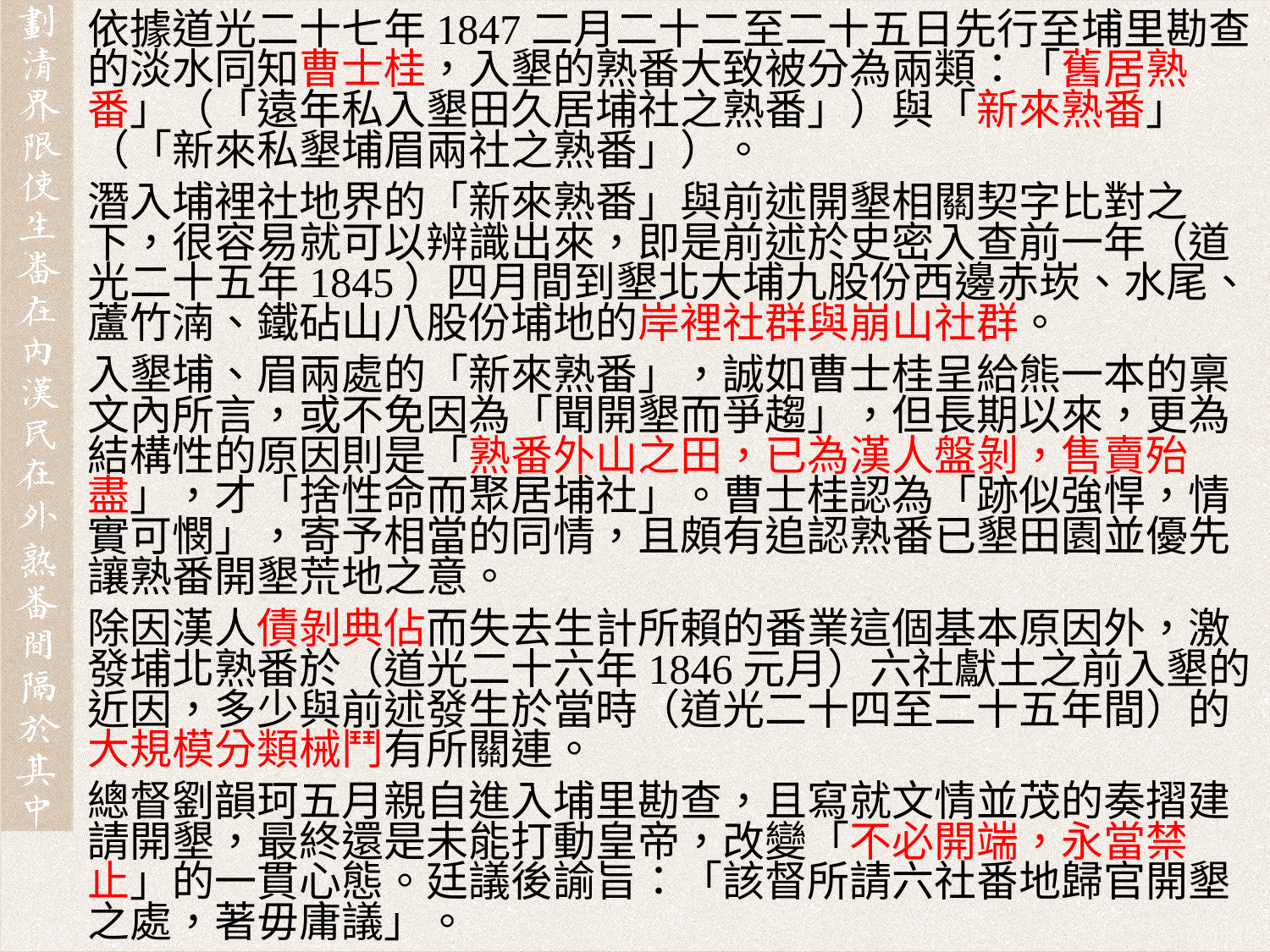

依據道光二十七年1847二月二十二至二十五日先行至埔里勘查的淡水同知曹士桂，入墾的熟番大致被分為兩類：「舊居熟番」（「遠年私入墾田久居埔社之熟番」）與「新來熟番」（「新來私墾埔眉兩社之熟番」）。
潛入埔裡社地界的「新來熟番」與前述開墾相關契字比對之下，很容易就可以辨識出來，即是前述於史密入查前一年（道光二十五年1845）四月間到墾北大埔九股份西邊赤崁、水尾、蘆竹湳、鐵砧山八股份埔地的岸裡社群與崩山社群。
入墾埔、眉兩處的「新來熟番」，誠如曹士桂呈給熊一本的稟文內所言，或不免因為「聞開墾而爭趨」，但長期以來，更為結構性的原因則是「熟番外山之田，已為漢人盤剝，售賣殆盡」，才「捨性命而聚居埔社」。曹士桂認為「跡似強悍，情實可憫」，寄予相當的同情，且頗有追認熟番已墾田園並優先讓熟番開墾荒地之意。
除因漢人債剝典佔而失去生計所賴的番業這個基本原因外，激發埔北熟番於（道光二十六年1846元月）六社獻土之前入墾的近因，多少與前述發生於當時（道光二十四至二十五年間）的大規模分類械鬥有所關連。
總督劉韻珂五月親自進入埔里勘查，且寫就文情並茂的奏摺建請開墾，最終還是未能打動皇帝，改變「不必開端，永當禁止」的一貫心態。廷議後諭旨：「該督所請六社番地歸官開墾之處，著毋庸議」。